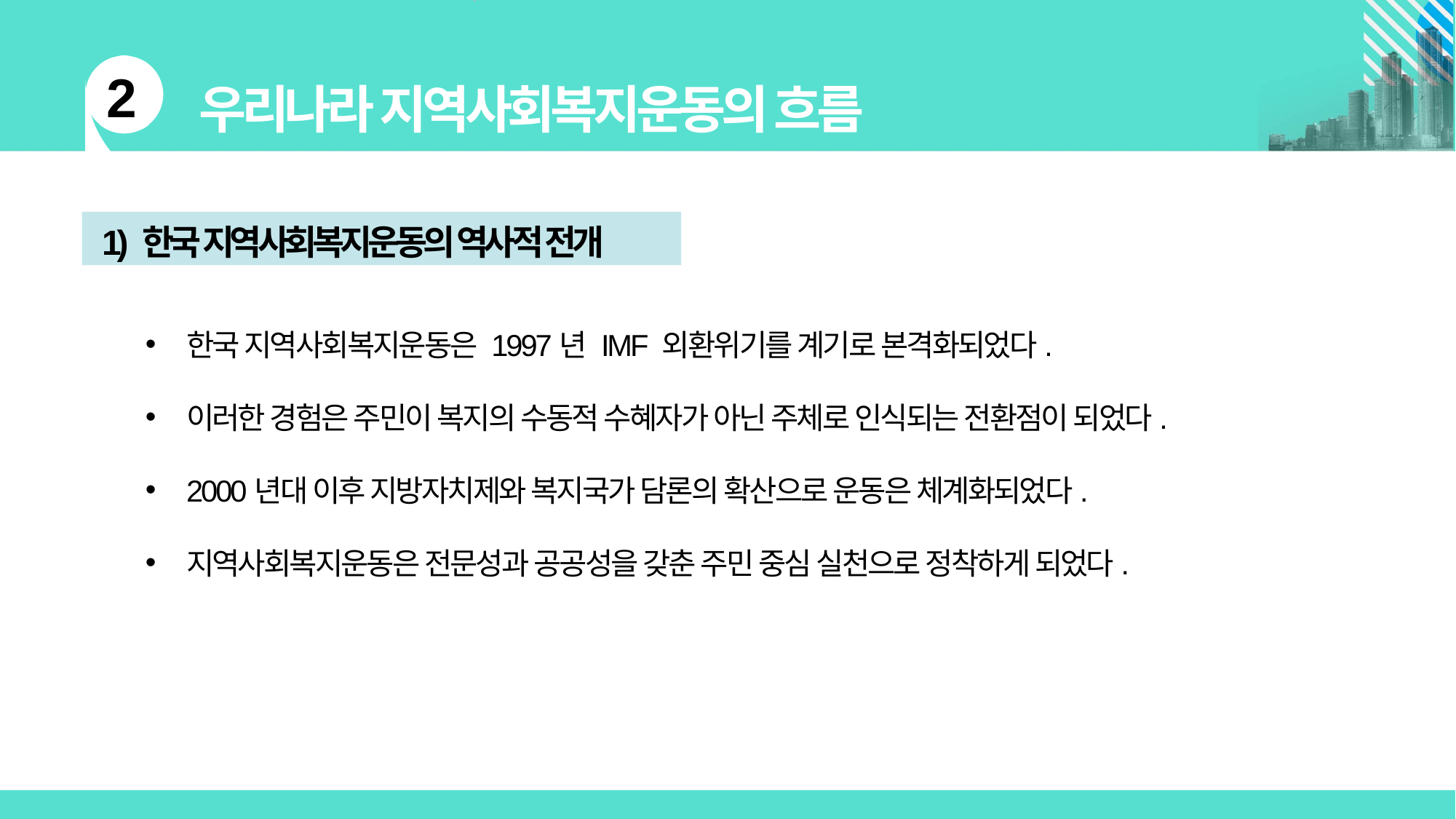

1) 한국 지역사회복지운동의 역사적 전개
한국 지역사회복지운동은 1997년 IMF 외환위기를 계기로 본격화되었다.
이러한 경험은 주민이 복지의 수동적 수혜자가 아닌 주체로 인식되는 전환점이 되었다.
2000년대 이후 지방자치제와 복지국가 담론의 확산으로 운동은 체계화되었다.
지역사회복지운동은 전문성과 공공성을 갖춘 주민 중심 실천으로 정착하게 되었다.